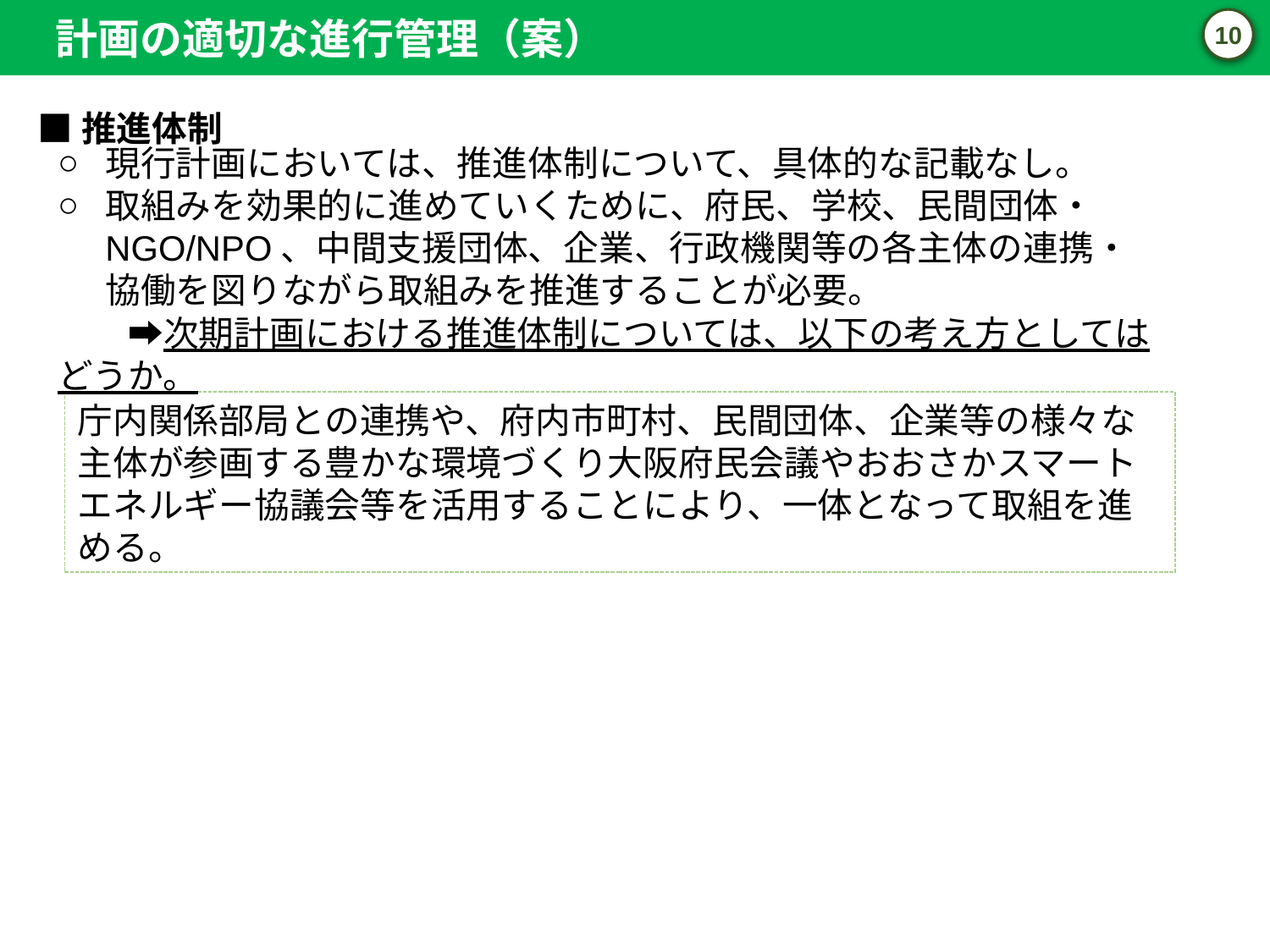

計画の適切な進行管理（案）
10
■推進体制
現行計画においては、推進体制について、具体的な記載なし。
取組みを効果的に進めていくために、府民、学校、民間団体・NGO/NPO、中間支援団体、企業、行政機関等の各主体の連携・協働を図りながら取組みを推進することが必要。
　　➡次期計画における推進体制については、以下の考え方としてはどうか。
庁内関係部局との連携や、府内市町村、民間団体、企業等の様々な主体が参画する豊かな環境づくり大阪府民会議やおおさかスマートエネルギー協議会等を活用することにより、一体となって取組を進める。